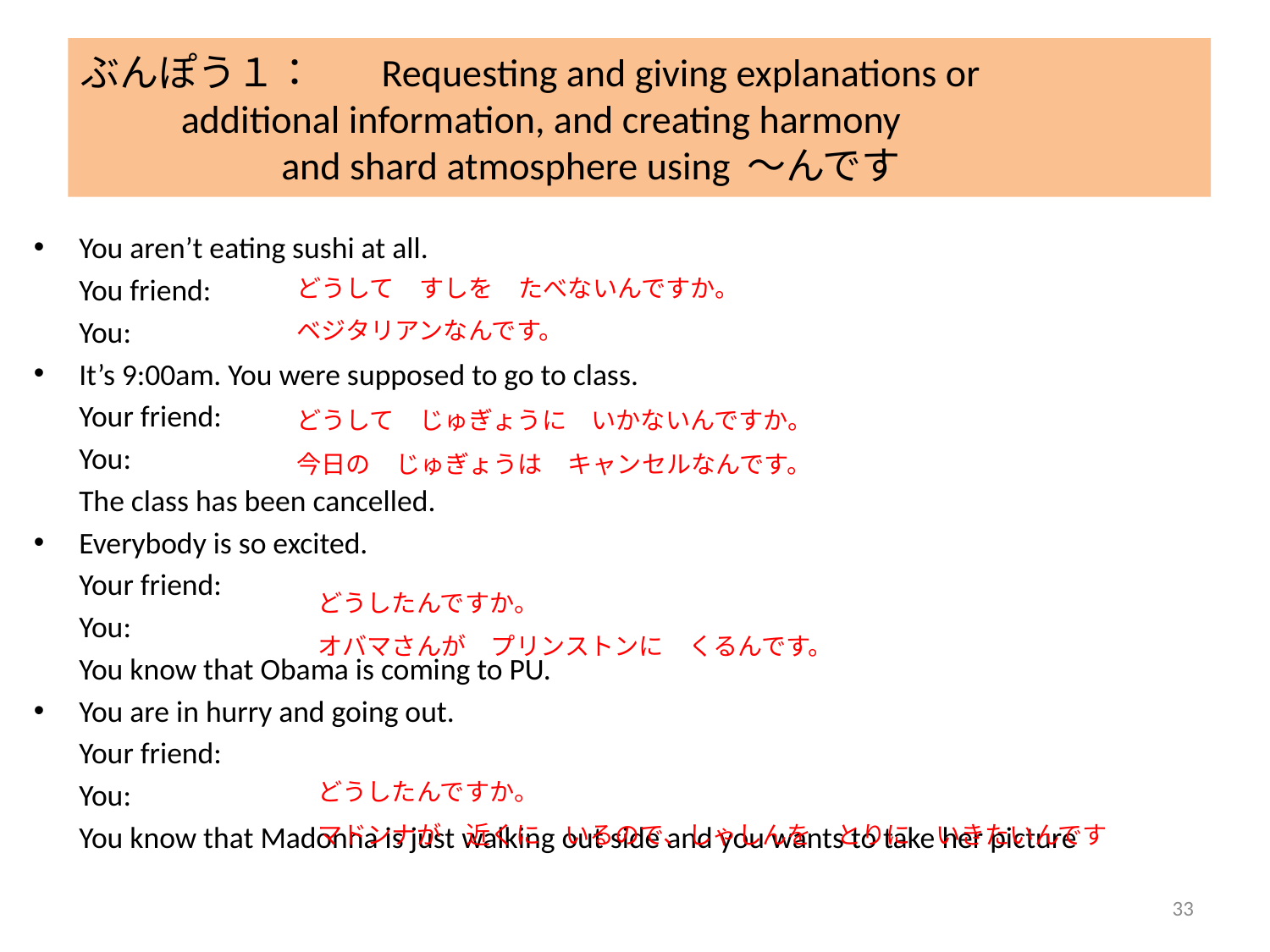

ぶんぽう１：	Requesting and giving explanations or
				additional information, and creating harmony
			 	and shard atmosphere using ～んです
You aren’t eating sushi at all.
	You friend:
	You:
It’s 9:00am. You were supposed to go to class.
	Your friend:
	You:
			The class has been cancelled.
Everybody is so excited.
	Your friend:
	You:
			You know that Obama is coming to PU.
You are in hurry and going out.
	Your friend:
	You:
			You know that Madonna is just walking out side and you wants to take her picture

どうして　すしを　たべないんですか。
ベジタリアンなんです。
どうして　じゅぎょうに　いかないんですか。
今日の　じゅぎょうは　キャンセルなんです。
どうしたんですか。
オバマさんが　プリンストンに　くるんです。
どうしたんですか。
マドンナが　近くに　いるので、しゃしんを　とりに　いきたいんです
33